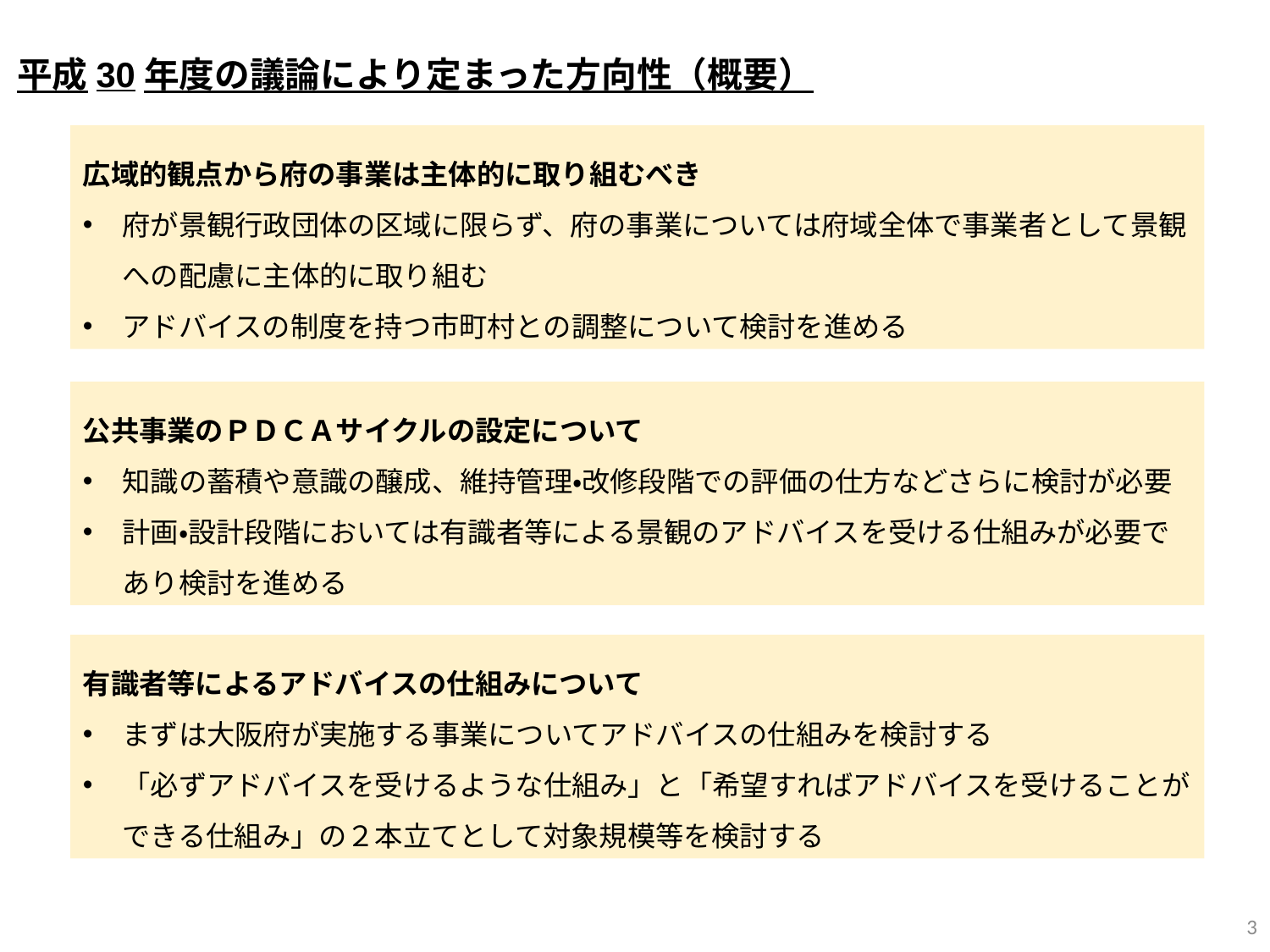

平成30年度の議論により定まった方向性（概要）

広域的観点から府の事業は主体的に取り組むべき
府が景観行政団体の区域に限らず、府の事業については府域全体で事業者として景観への配慮に主体的に取り組む
アドバイスの制度を持つ市町村との調整について検討を進める

公共事業のＰＤＣＡサイクルの設定について
知識の蓄積や意識の醸成、維持管理・改修段階での評価の仕方などさらに検討が必要
計画・設計段階においては有識者等による景観のアドバイスを受ける仕組みが必要であり検討を進める

有識者等によるアドバイスの仕組みについて
まずは大阪府が実施する事業についてアドバイスの仕組みを検討する
「必ずアドバイスを受けるような仕組み」と「希望すればアドバイスを受けることができる仕組み」の２本立てとして対象規模等を検討する
3